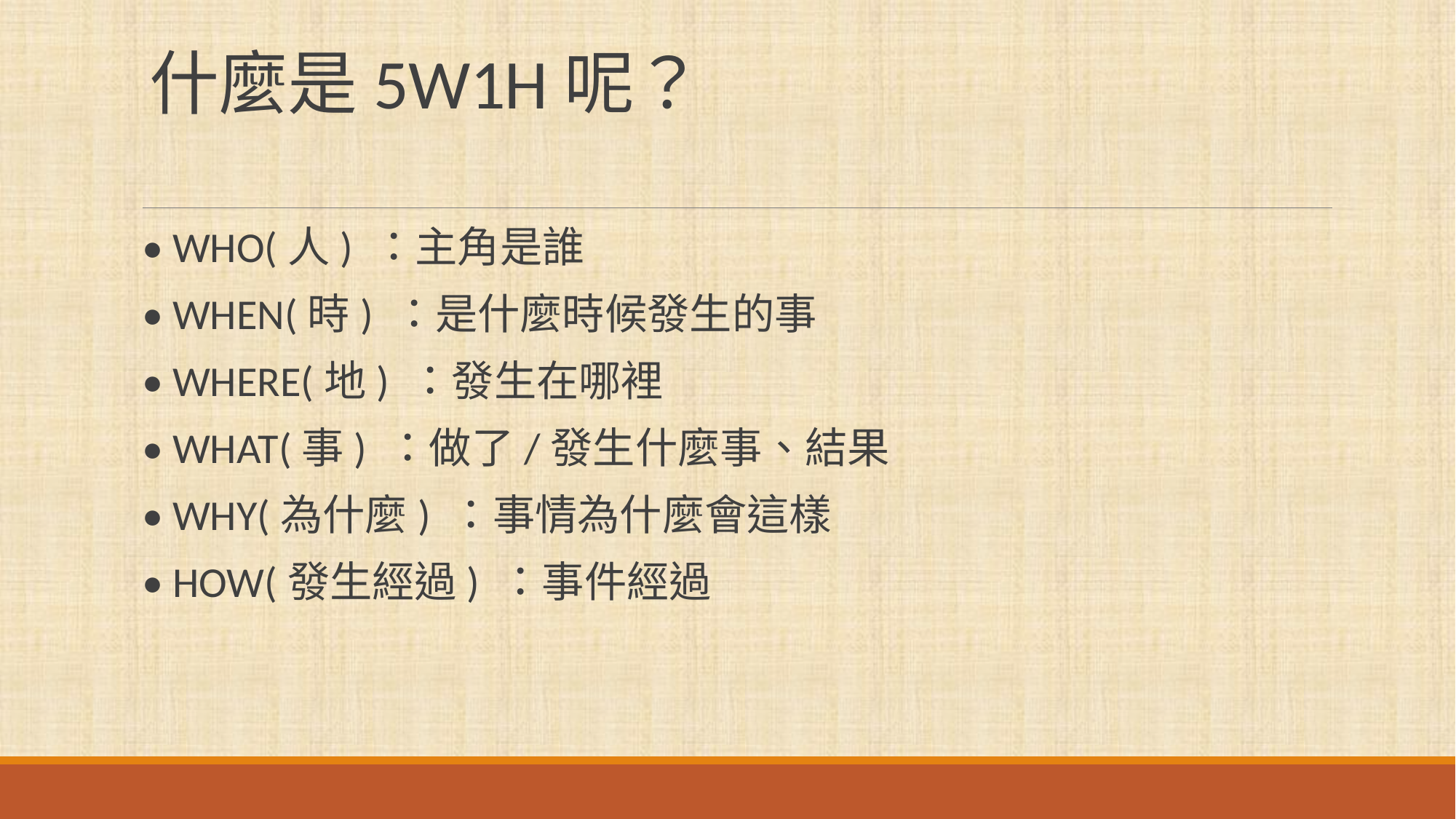

# 什麼是5W1H呢？
• WHO(人) ：主角是誰
• WHEN(時) ：是什麼時候發生的事
• WHERE(地) ：發生在哪裡
• WHAT(事) ：做了/發生什麼事、結果
• WHY(為什麼) ：事情為什麼會這樣
• HOW(發生經過) ：事件經過